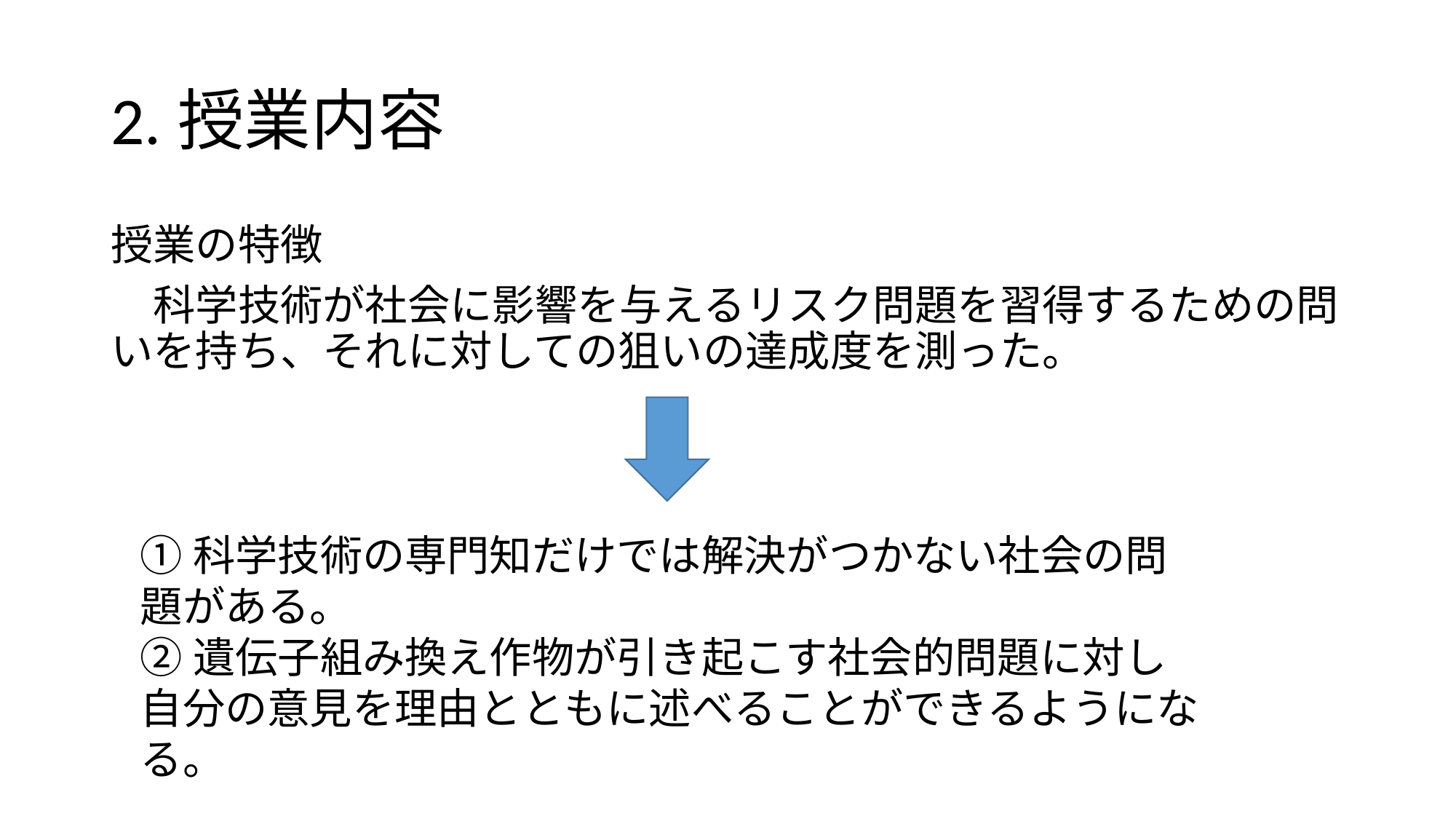

# 2.授業内容
授業の特徴
　科学技術が社会に影響を与えるリスク問題を習得するための問いを持ち、それに対しての狙いの達成度を測った。

①科学技術の専門知だけでは解決がつかない社会の問題がある。
②遺伝子組み換え作物が引き起こす社会的問題に対し自分の意見を理由とともに述べることができるようになる。